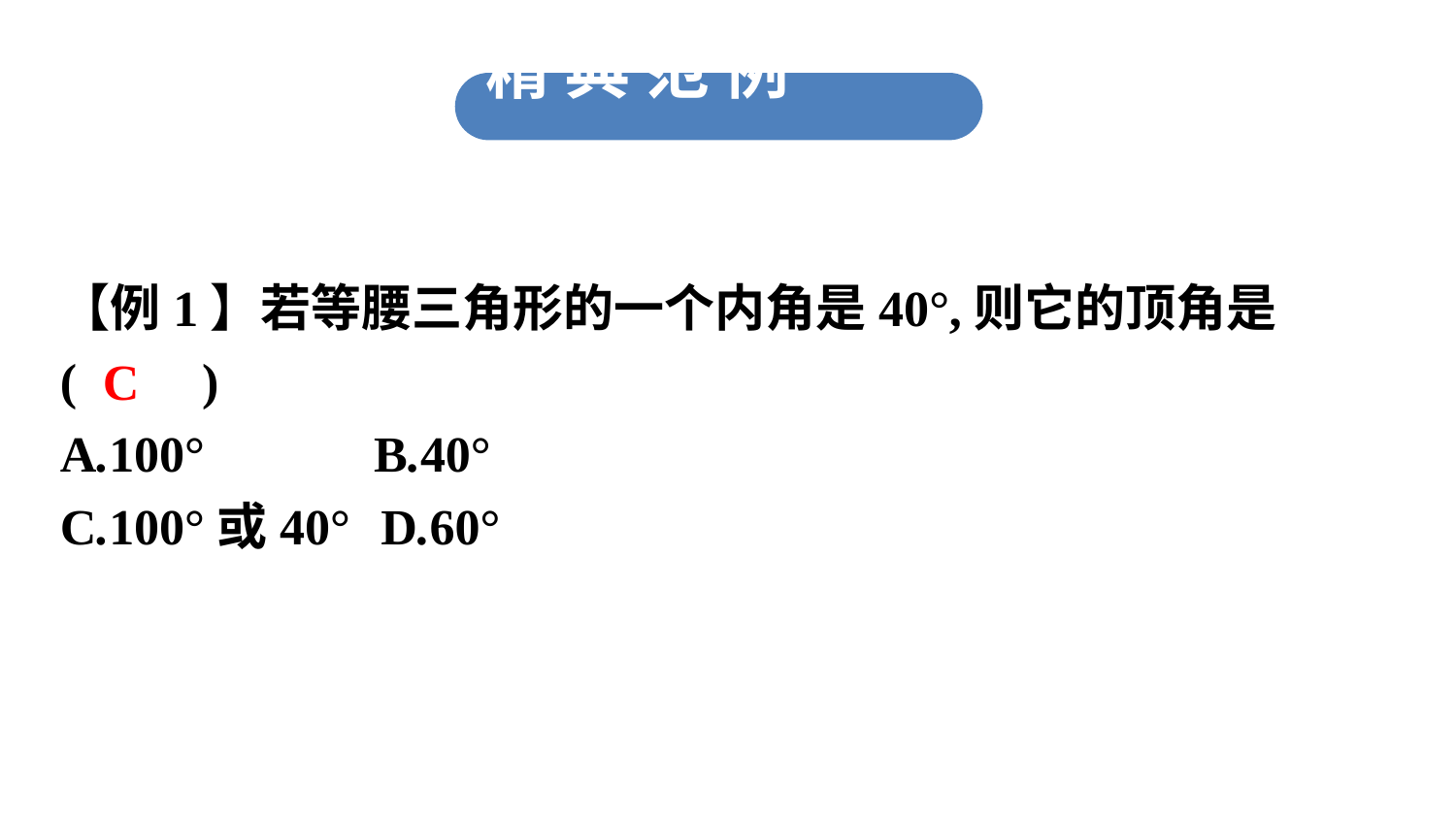

精 典 范 例
【例1】若等腰三角形的一个内角是40°,则它的顶角是
(　　)
A.100°	             B.40°
C.100°或40°	D.60°
C